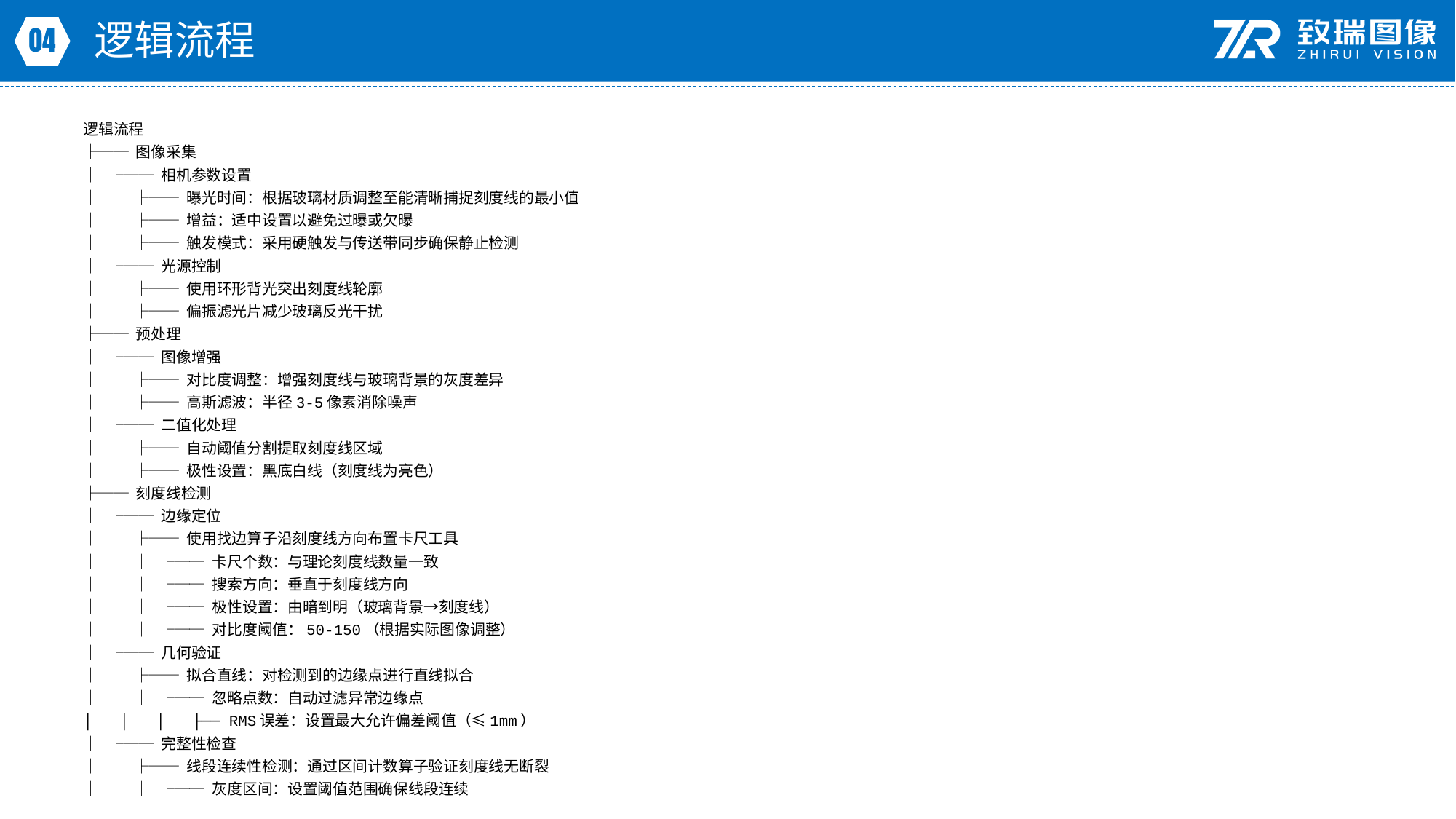

逻辑流程
04

逻辑流程
├── 图像采集
│   ├── 相机参数设置
│   │   ├── 曝光时间：根据玻璃材质调整至能清晰捕捉刻度线的最小值
│   │   ├── 增益：适中设置以避免过曝或欠曝
│   │   ├── 触发模式：采用硬触发与传送带同步确保静止检测
│   ├── 光源控制
│   │   ├── 使用环形背光突出刻度线轮廓
│   │   ├── 偏振滤光片减少玻璃反光干扰
├── 预处理
│   ├── 图像增强
│   │   ├── 对比度调整：增强刻度线与玻璃背景的灰度差异
│   │   ├── 高斯滤波：半径3-5像素消除噪声
│   ├── 二值化处理
│   │   ├── 自动阈值分割提取刻度线区域
│   │   ├── 极性设置：黑底白线（刻度线为亮色）
├── 刻度线检测
│   ├── 边缘定位
│   │   ├── 使用找边算子沿刻度线方向布置卡尺工具
│   │   │   ├── 卡尺个数：与理论刻度线数量一致
│   │   │   ├── 搜索方向：垂直于刻度线方向
│   │   │   ├── 极性设置：由暗到明（玻璃背景→刻度线）
│   │   │   ├── 对比度阈值：50-150（根据实际图像调整）
│   ├── 几何验证
│   │   ├── 拟合直线：对检测到的边缘点进行直线拟合
│   │   │   ├── 忽略点数：自动过滤异常边缘点
│   │   │   ├── RMS误差：设置最大允许偏差阈值（≤1mm）
│   ├── 完整性检查
│   │   ├── 线段连续性检测：通过区间计数算子验证刻度线无断裂
│   │   │   ├── 灰度区间：设置阈值范围确保线段连续